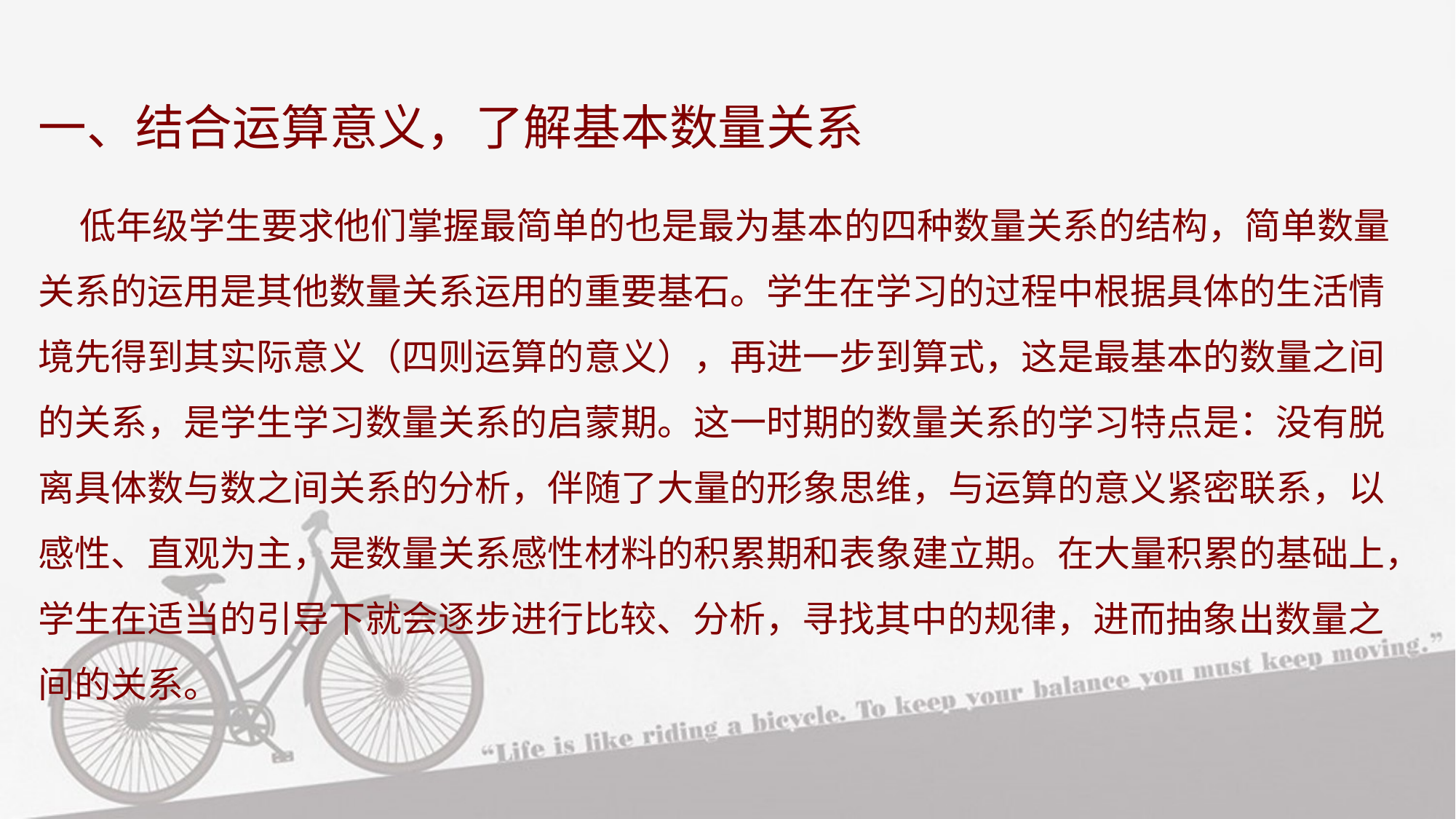

# 一、结合运算意义，了解基本数量关系
    低年级学生要求他们掌握最简单的也是最为基本的四种数量关系的结构，简单数量关系的运用是其他数量关系运用的重要基石。学生在学习的过程中根据具体的生活情境先得到其实际意义（四则运算的意义），再进一步到算式，这是最基本的数量之间的关系，是学生学习数量关系的启蒙期。这一时期的数量关系的学习特点是：没有脱离具体数与数之间关系的分析，伴随了大量的形象思维，与运算的意义紧密联系，以感性、直观为主，是数量关系感性材料的积累期和表象建立期。在大量积累的基础上，学生在适当的引导下就会逐步进行比较、分析，寻找其中的规律，进而抽象出数量之间的关系。